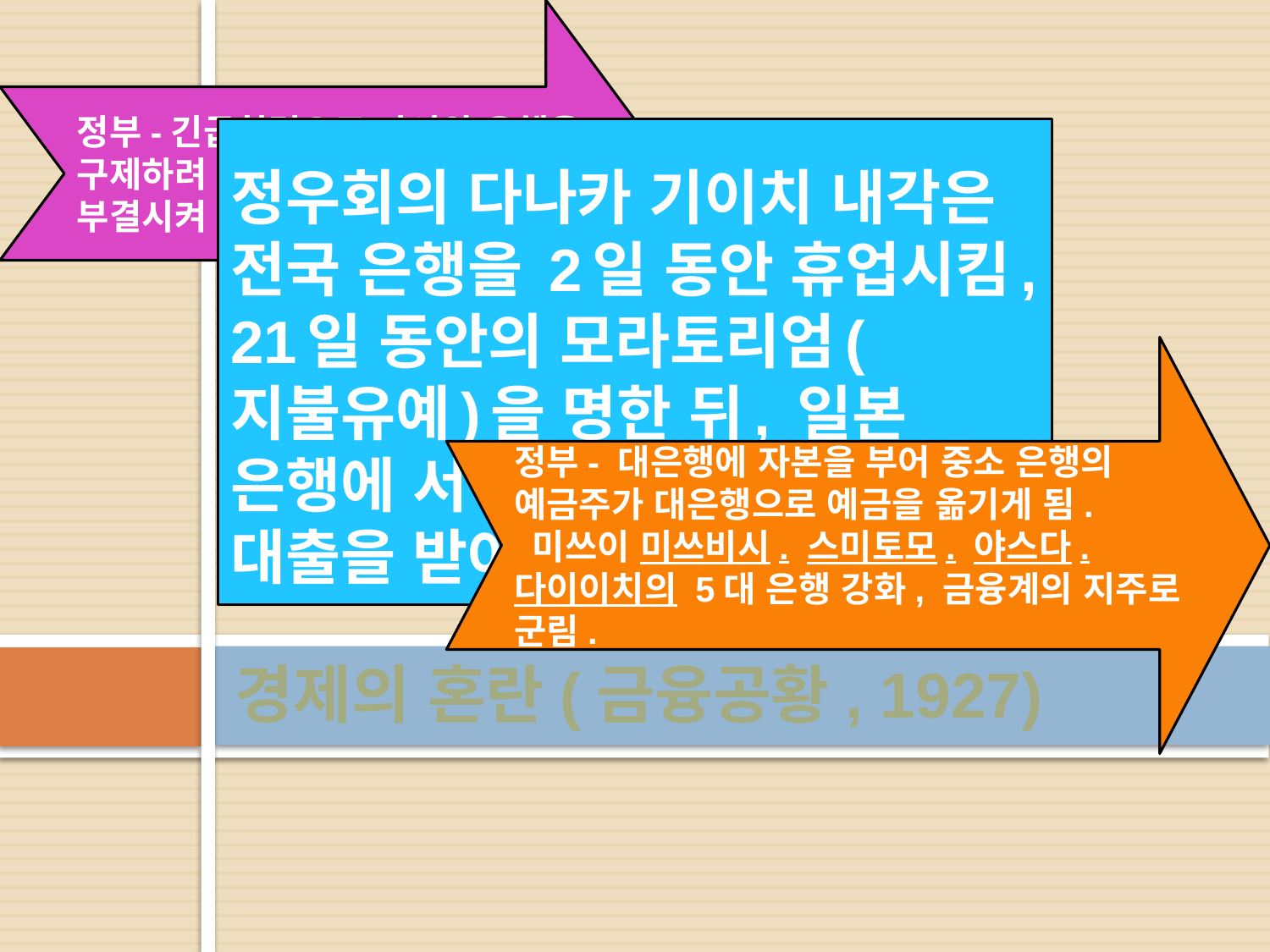

정부-긴급칙령으로 타이완 은행을 구제하려 했으나 추밀원이 칙령안을 부결시켜 와카쓰끼  내각총사직.

정우회의 다나카 기이치 내각은 전국 은행을 2일 동안 휴업시킴, 21일 동안의 모라토리엄(지불유예)을 명한 뒤, 일본 은행에 서 약 20억엔의 비상 대출을 받아 사태 수습.

정부- 대은행에 자본을 부어 중소 은행의 예금주가 대은행으로 예금을 옮기게 됨.
 미쓰이 미쓰비시. 스미토모. 야스다. 다이이치의 5대 은행 강화, 금융계의 지주로 군림.

# 경제의 혼란(금융공황, 1927)